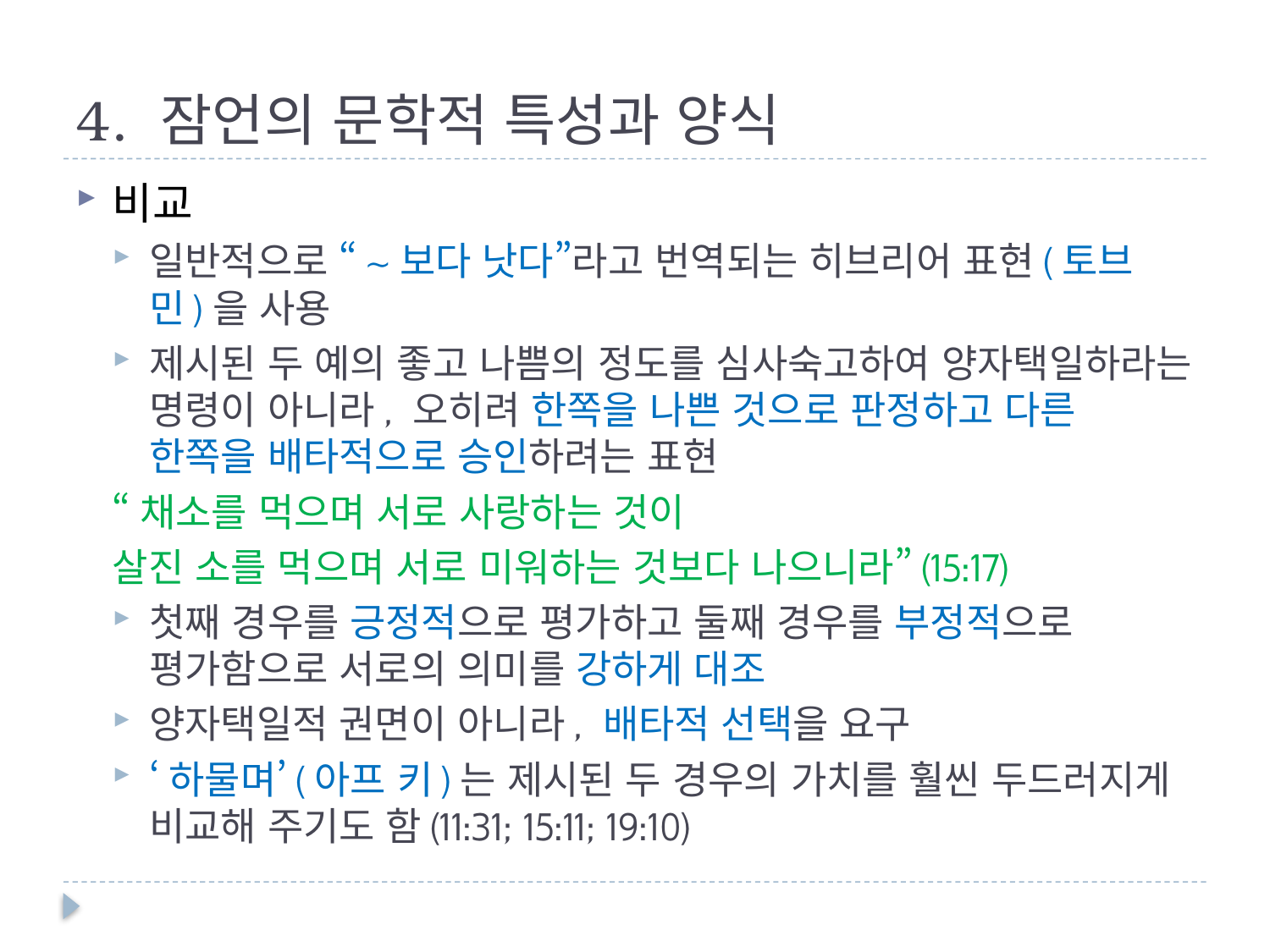

# 4. 잠언의 문학적 특성과 양식
비교
일반적으로 “~보다 낫다”라고 번역되는 히브리어 표현(토브 민)을 사용
제시된 두 예의 좋고 나쁨의 정도를 심사숙고하여 양자택일하라는 명령이 아니라, 오히려 한쪽을 나쁜 것으로 판정하고 다른 한쪽을 배타적으로 승인하려는 표현
“채소를 먹으며 서로 사랑하는 것이
살진 소를 먹으며 서로 미워하는 것보다 나으니라”(15:17)
첫째 경우를 긍정적으로 평가하고 둘째 경우를 부정적으로 평가함으로 서로의 의미를 강하게 대조
양자택일적 권면이 아니라, 배타적 선택을 요구
‘하물며’(아프 키)는 제시된 두 경우의 가치를 훨씬 두드러지게 비교해 주기도 함(11:31; 15:11; 19:10)